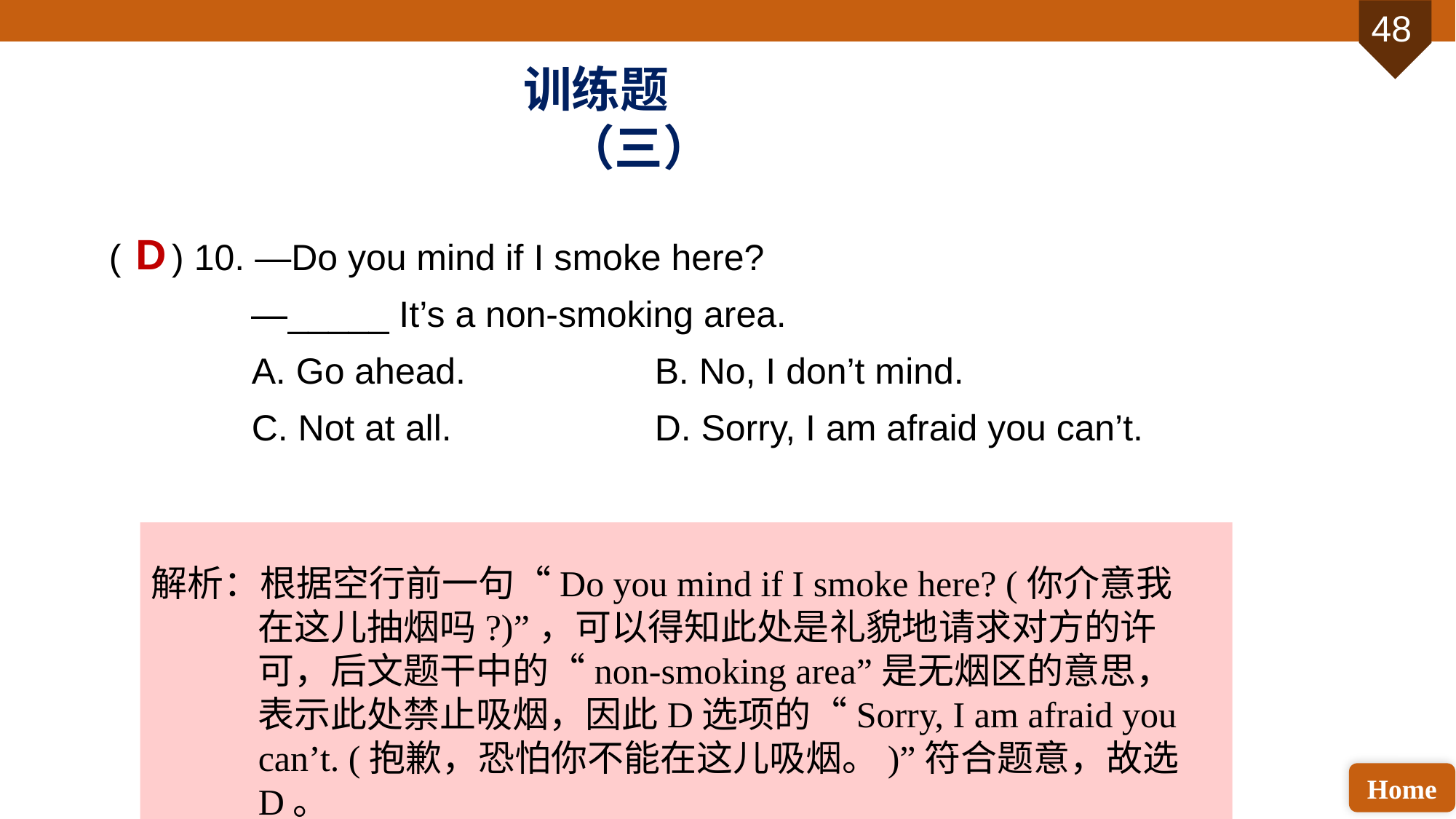

训练题（三）
(     ) 10. —Do you mind if I smoke here?
              —_____ It’s a non-smoking area.
              A. Go ahead. 		B. No, I don’t mind.
              C. Not at all. 		D. Sorry, I am afraid you can’t.
D

解析：根据空行前一句“Do you mind if I smoke here? (你介意我在这儿抽烟吗?)”，可以得知此处是礼貌地请求对方的许可，后文题干中的“non-smoking area”是无烟区的意思，表示此处禁止吸烟，因此D选项的“Sorry, I am afraid you can’t. (抱歉，恐怕你不能在这儿吸烟。)”符合题意，故选D。